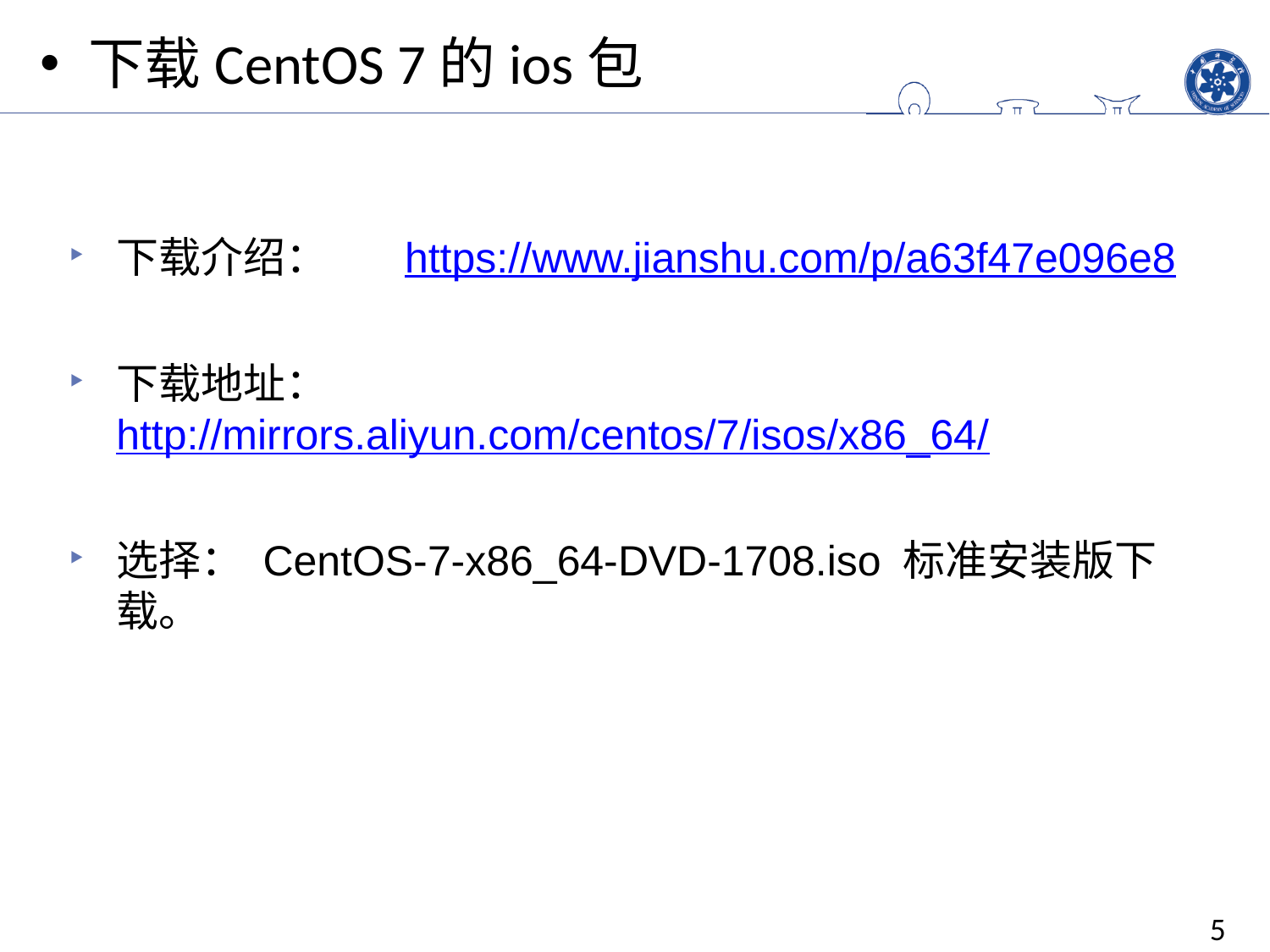

下载CentOS 7的ios包
下载介绍：       https://www.jianshu.com/p/a63f47e096e8

下载地址： http://mirrors.aliyun.com/centos/7/isos/x86_64/

选择： CentOS-7-x86_64-DVD-1708.iso 标准安装版下载。

5